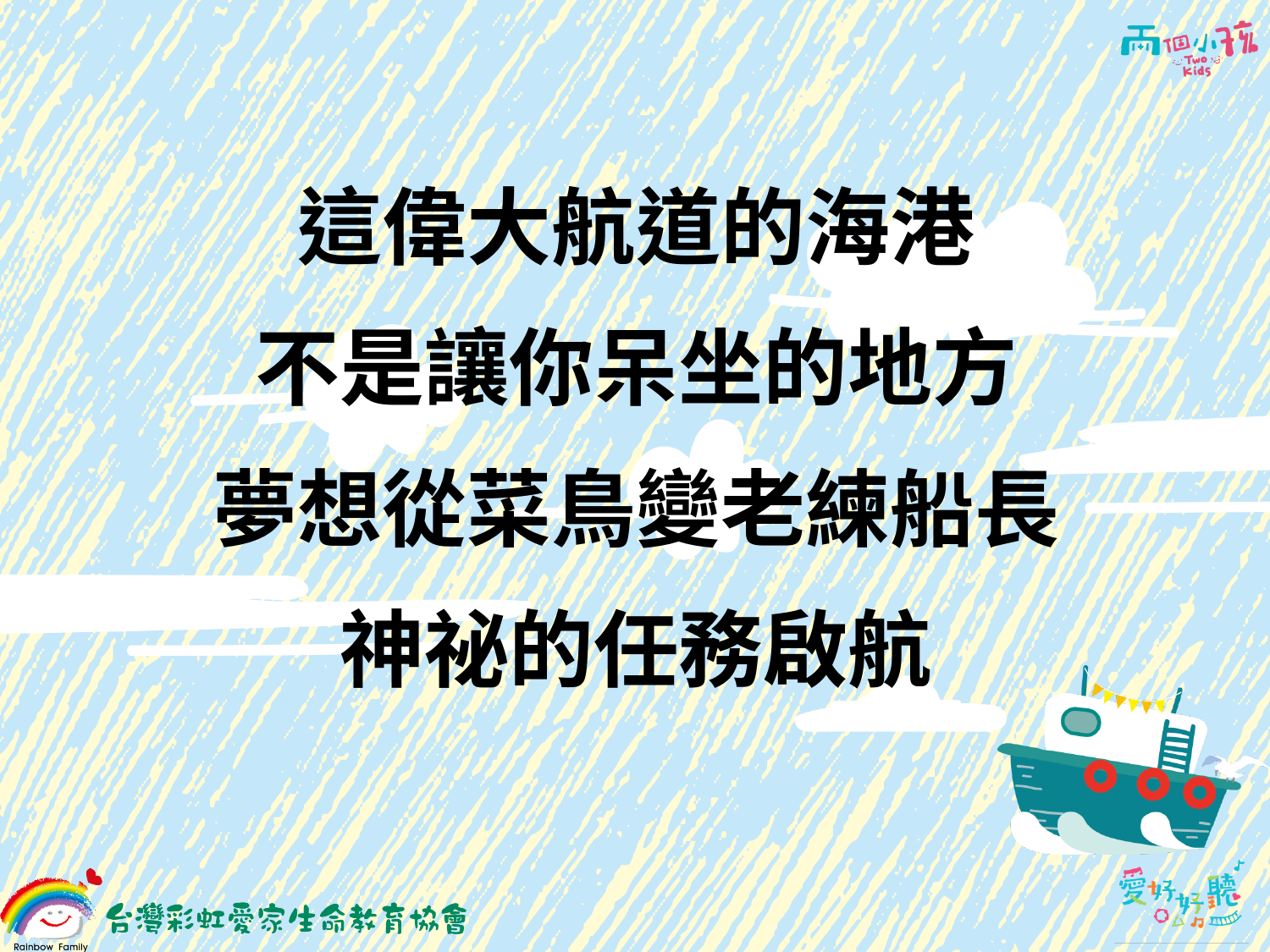

# 這偉大航道的海港 不是讓你呆坐的地方 夢想從菜鳥變老練船長 神祕的任務啟航